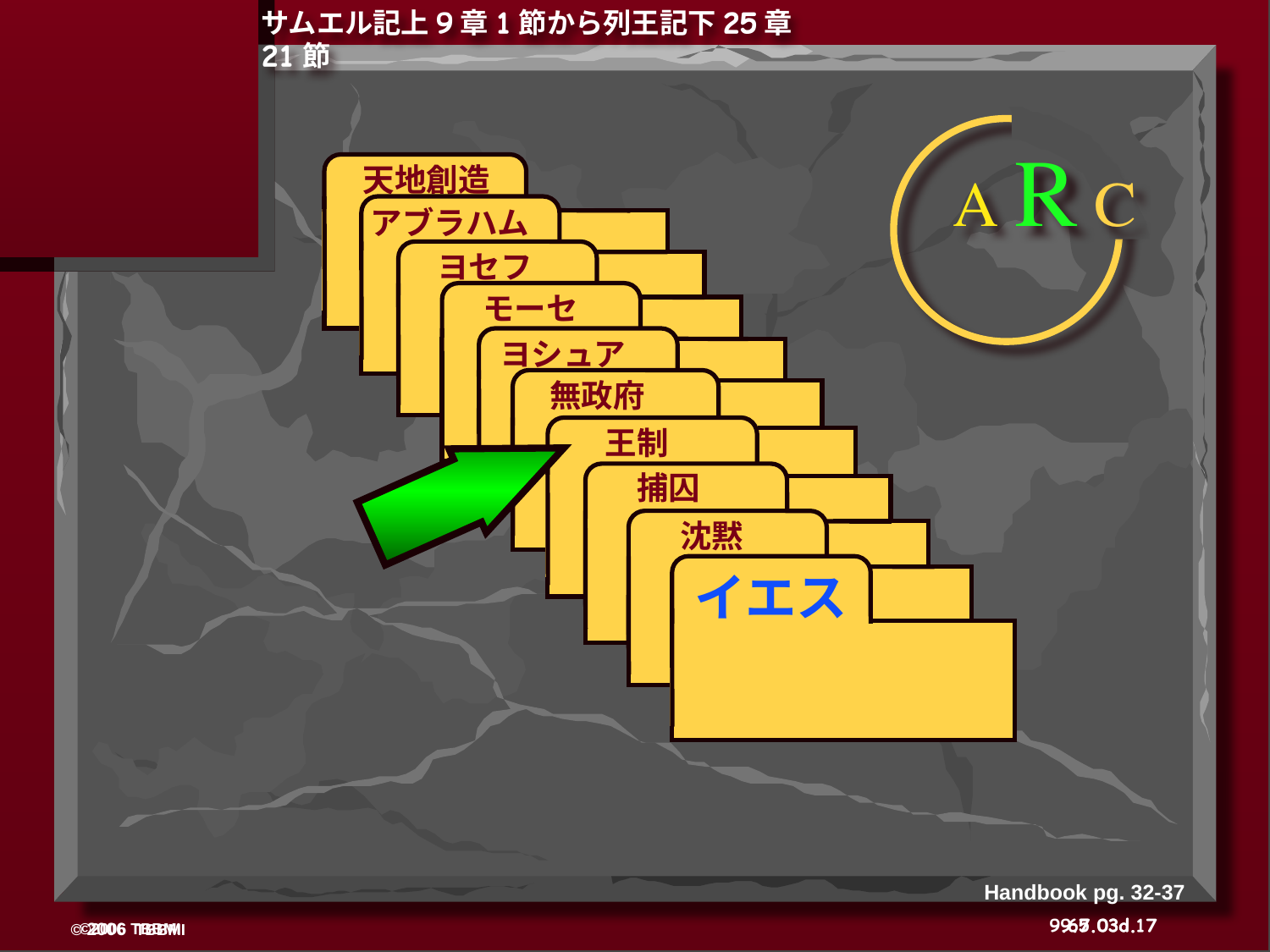

サムエル記上9章1節から列王記下25章21節

A R C

  天地創造
ABRAHAM

アブラハム
ABRAHAM

ヨセフ
ABRAHAM

モーセ

ヨシュア

無政府

王制

捕囚

沈黙

イエス

Handbook pg. 32-37

17
9.7.03d.
©2006 TBBMI